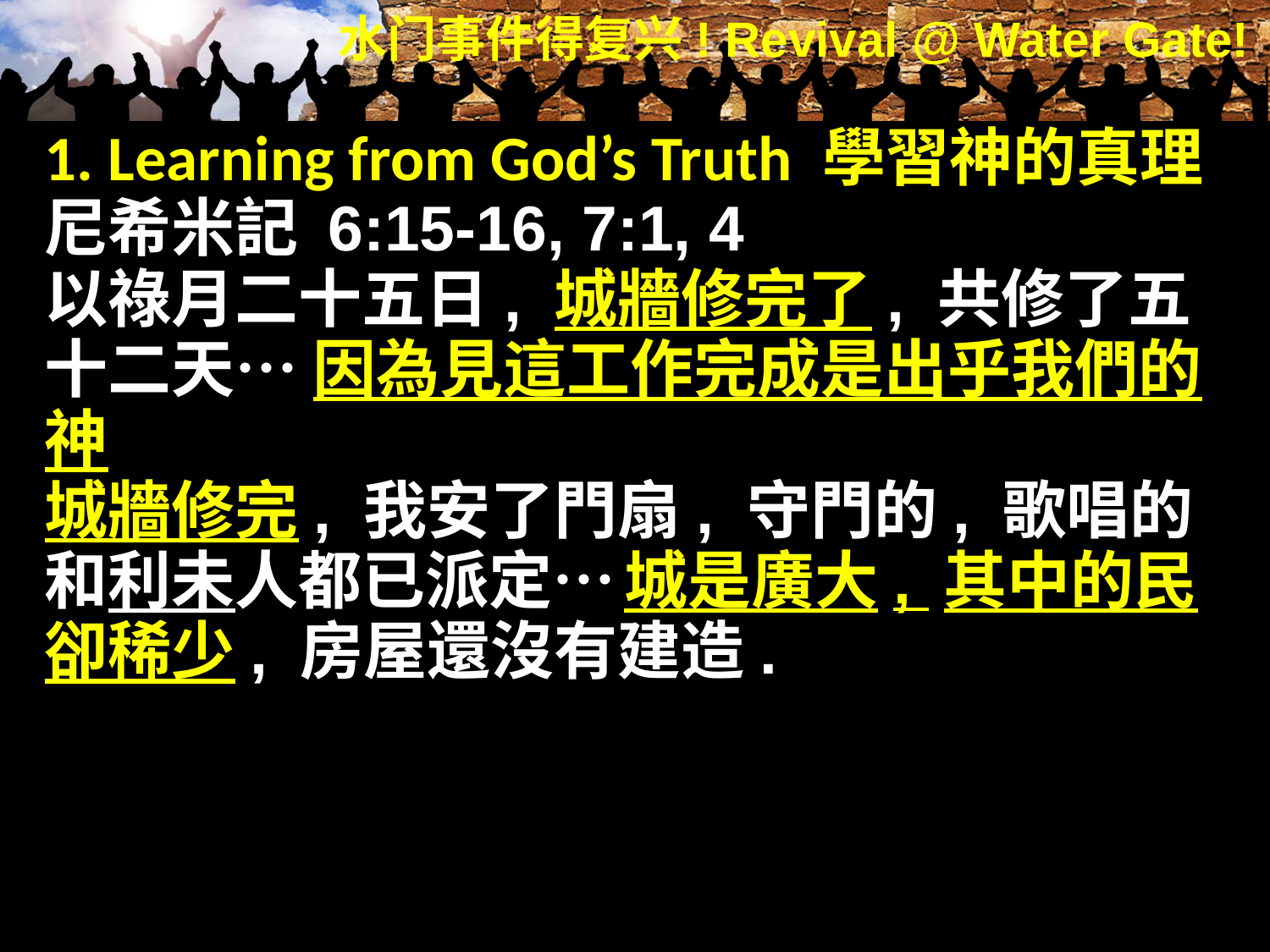

1. Learning from God’s Truth 學習神的真理
尼希米記 6:15-16, 7:1, 4
以祿月二十五日, 城牆修完了, 共修了五十二天… 因為見這工作完成是出乎我們的神
城牆修完, 我安了門扇, 守門的, 歌唱的和利未人都已派定… 城是廣大, 其中的民卻稀少, 房屋還沒有建造.